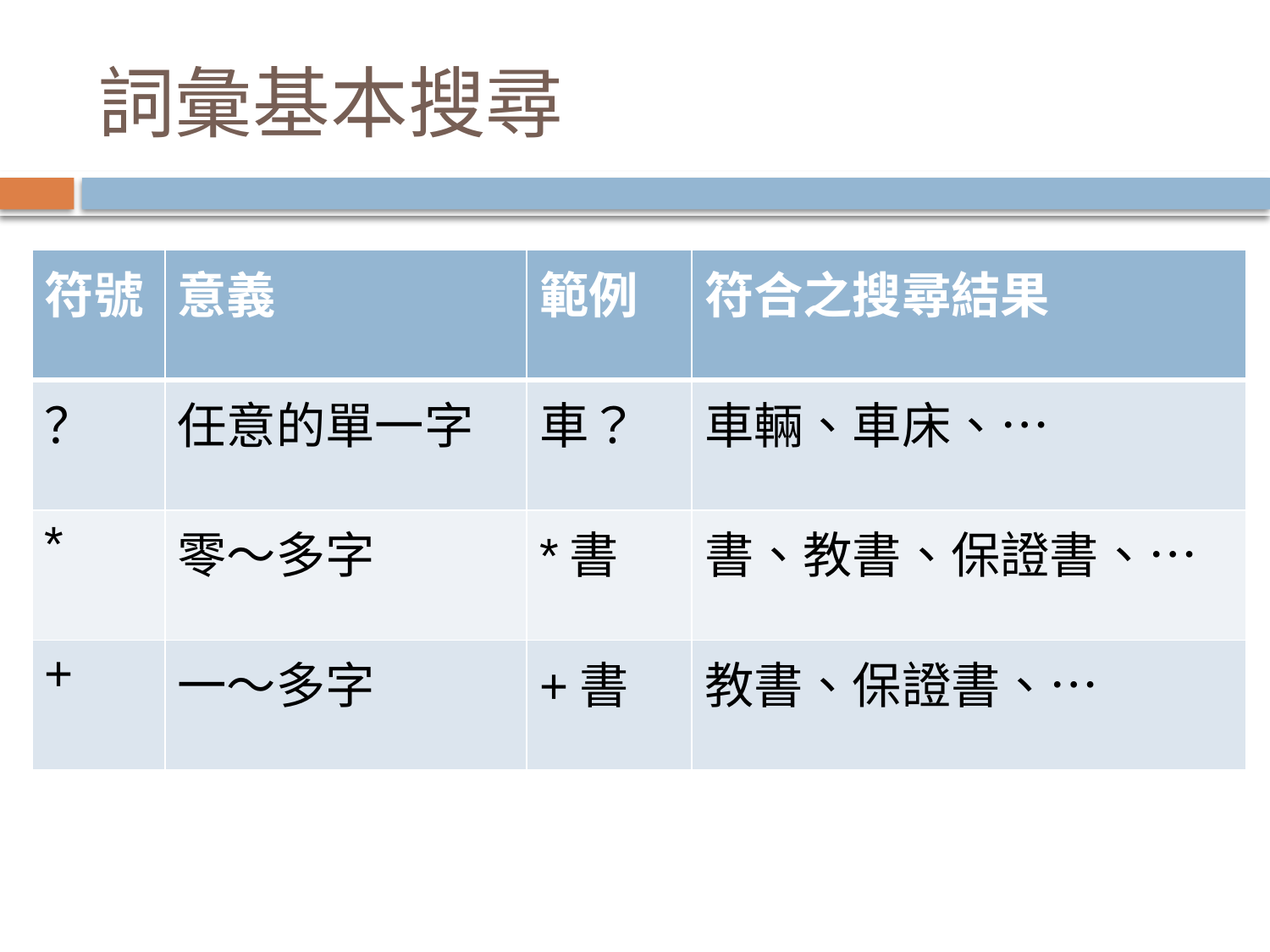

# 詞彙基本搜尋
| 符號 | 意義 | 範例 | 符合之搜尋結果 |
| --- | --- | --- | --- |
| ？ | 任意的單一字 | 車？ | 車輛、車床、… |
| \* | 零～多字 | \*書 | 書、教書、保證書、… |
| + | 一～多字 | +書 | 教書、保證書、… |